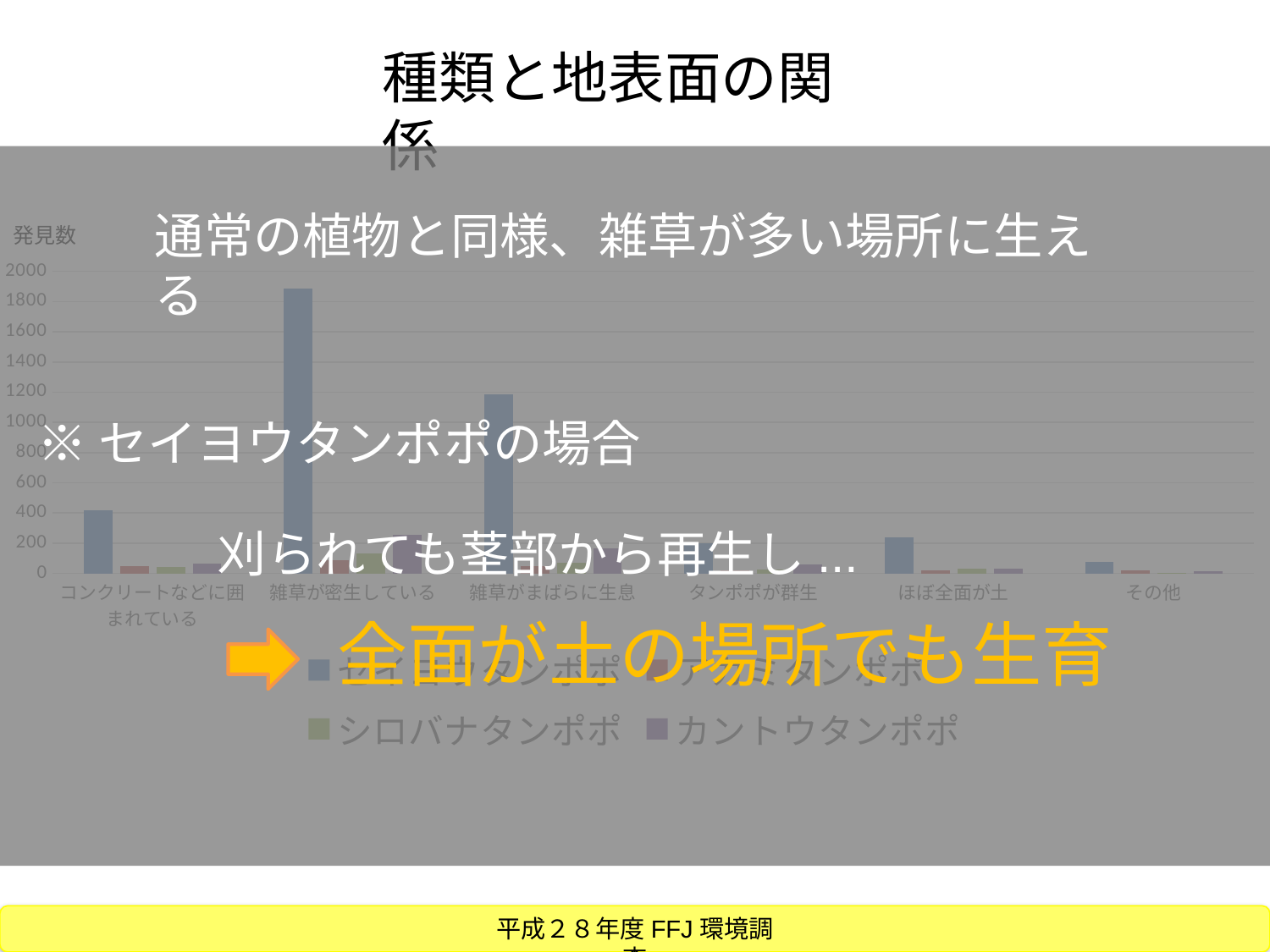

種類と地表面の関係

通常の植物と同様、雑草が多い場所に生える
※セイヨウタンポポの場合
刈られても茎部から再生し...
全面が土の場所でも生育

### Chart

| Category | セイヨウタンポポ | アカミタンポポ | シロバナタンポポ | カントウタンポポ |
|---|---|---|---|---|
| コンクリートなどに囲まれている | 417.0 | 46.0 | 45.0 | 66.0 |
| 雑草が密生している | 1885.0 | 85.0 | 133.0 | 255.0 |
| 雑草がまばらに生息 | 1185.0 | 46.0 | 68.0 | 163.0 |
| タンポポが群生 | 197.0 | 20.0 | 25.0 | 57.0 |
| ほぼ全面が土 | 238.0 | 21.0 | 34.0 | 32.0 |
| その他 | 78.0 | 19.0 | 3.0 | 12.0 |
発見数

平成２８年度FFJ環境調査